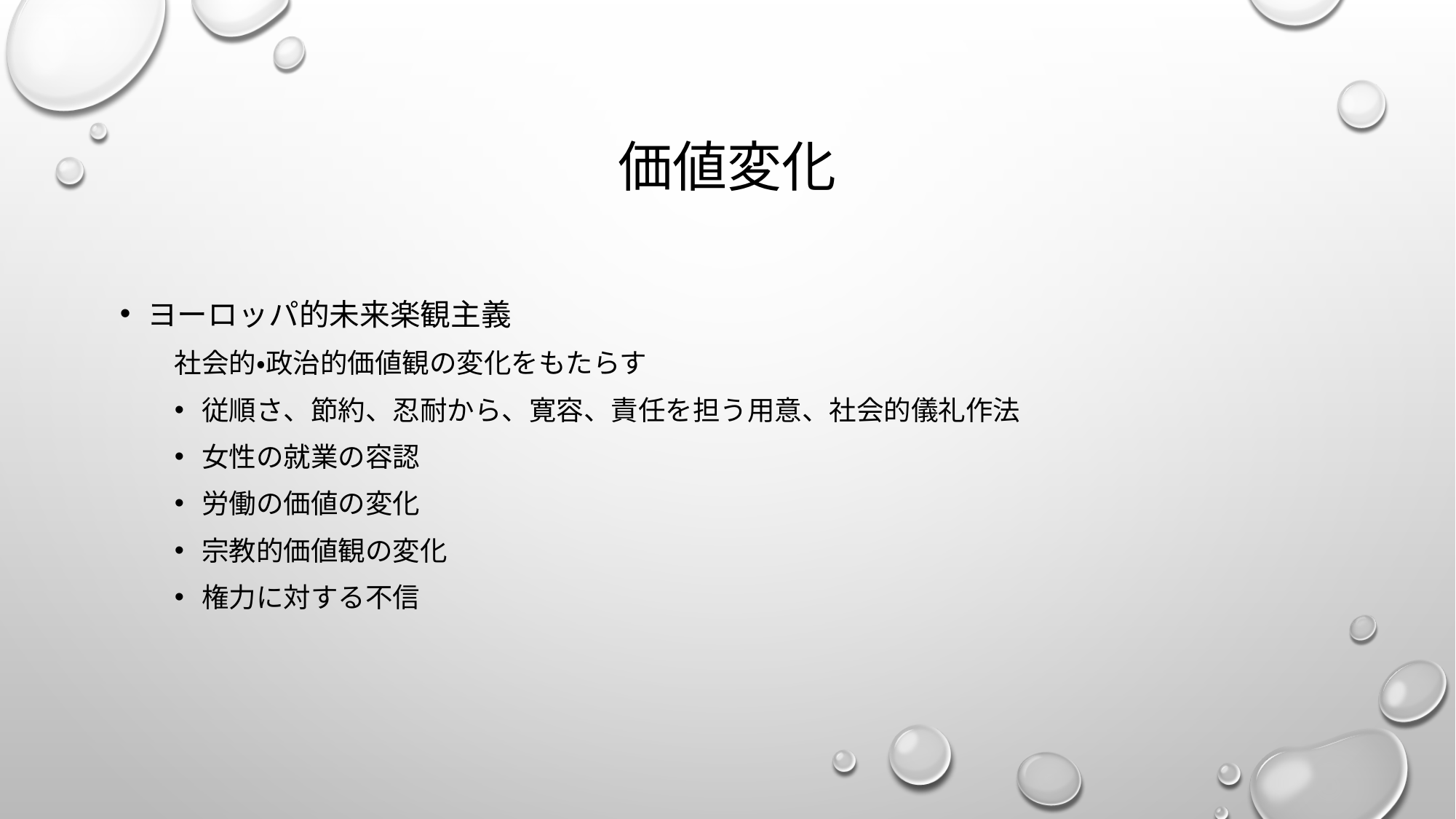

# 価値変化
ヨーロッパ的未来楽観主義
社会的・政治的価値観の変化をもたらす
従順さ、節約、忍耐から、寛容、責任を担う用意、社会的儀礼作法
女性の就業の容認
労働の価値の変化
宗教的価値観の変化
権力に対する不信